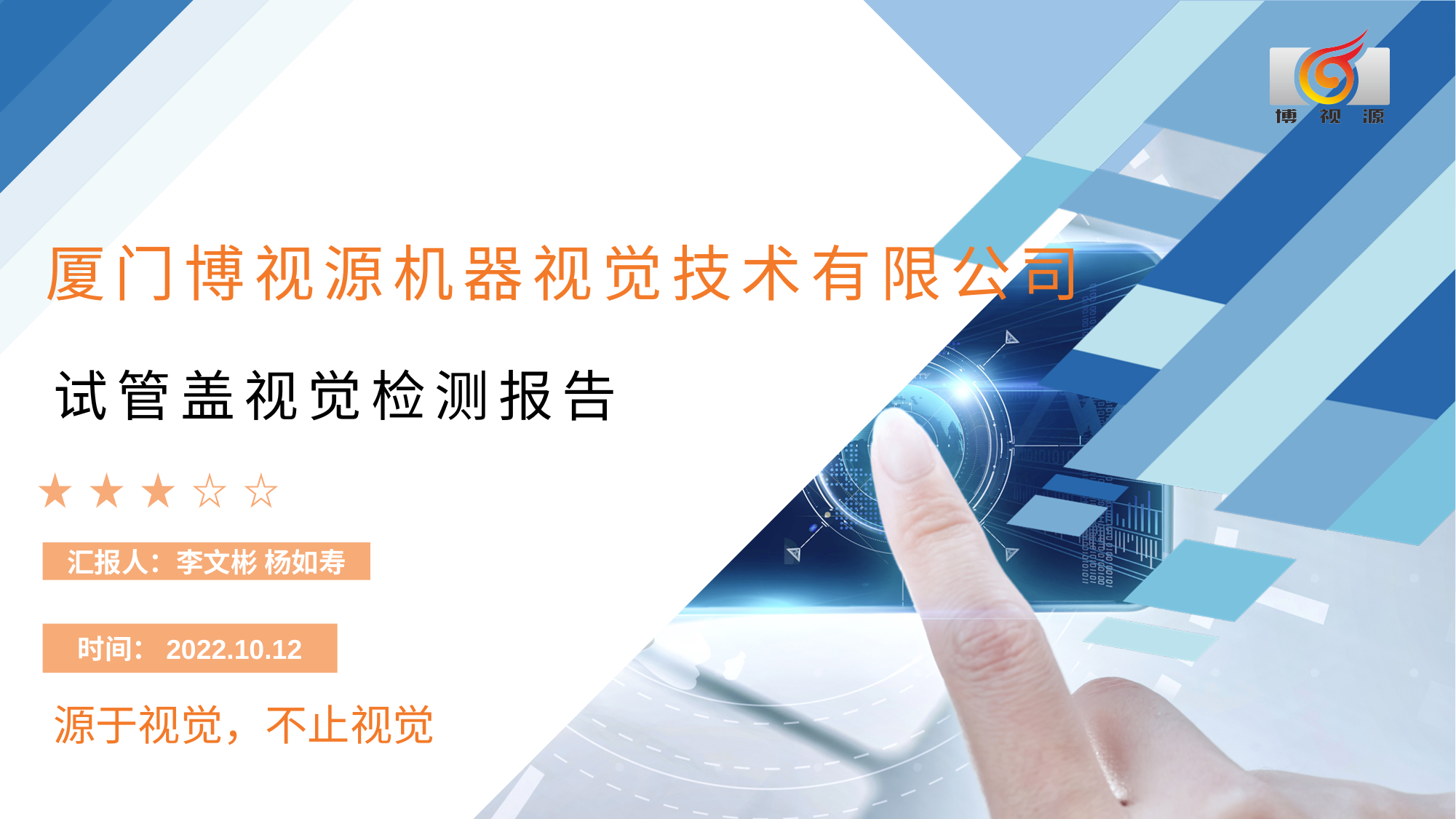

厦门博视源机器视觉技术有限公司
试管盖视觉检测报告

汇报人：李文彬 杨如寿
时间：2022.10.12
源于视觉，不止视觉